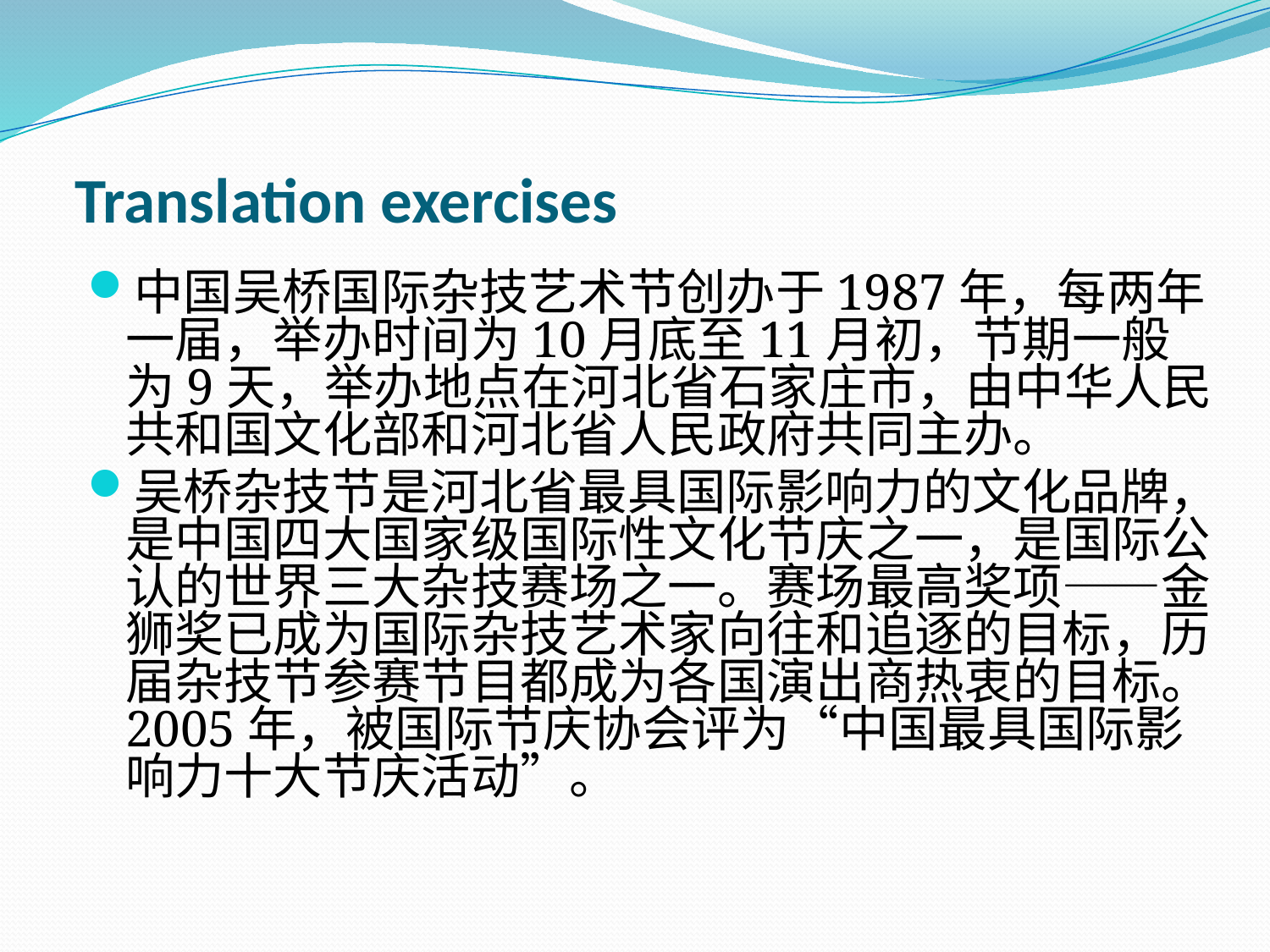

# Translation exercises
中国吴桥国际杂技艺术节创办于1987年，每两年一届，举办时间为10月底至11月初，节期一般为9天，举办地点在河北省石家庄市，由中华人民共和国文化部和河北省人民政府共同主办。
吴桥杂技节是河北省最具国际影响力的文化品牌，是中国四大国家级国际性文化节庆之一，是国际公认的世界三大杂技赛场之一。赛场最高奖项——金狮奖已成为国际杂技艺术家向往和追逐的目标，历届杂技节参赛节目都成为各国演出商热衷的目标。2005年，被国际节庆协会评为“中国最具国际影响力十大节庆活动”。